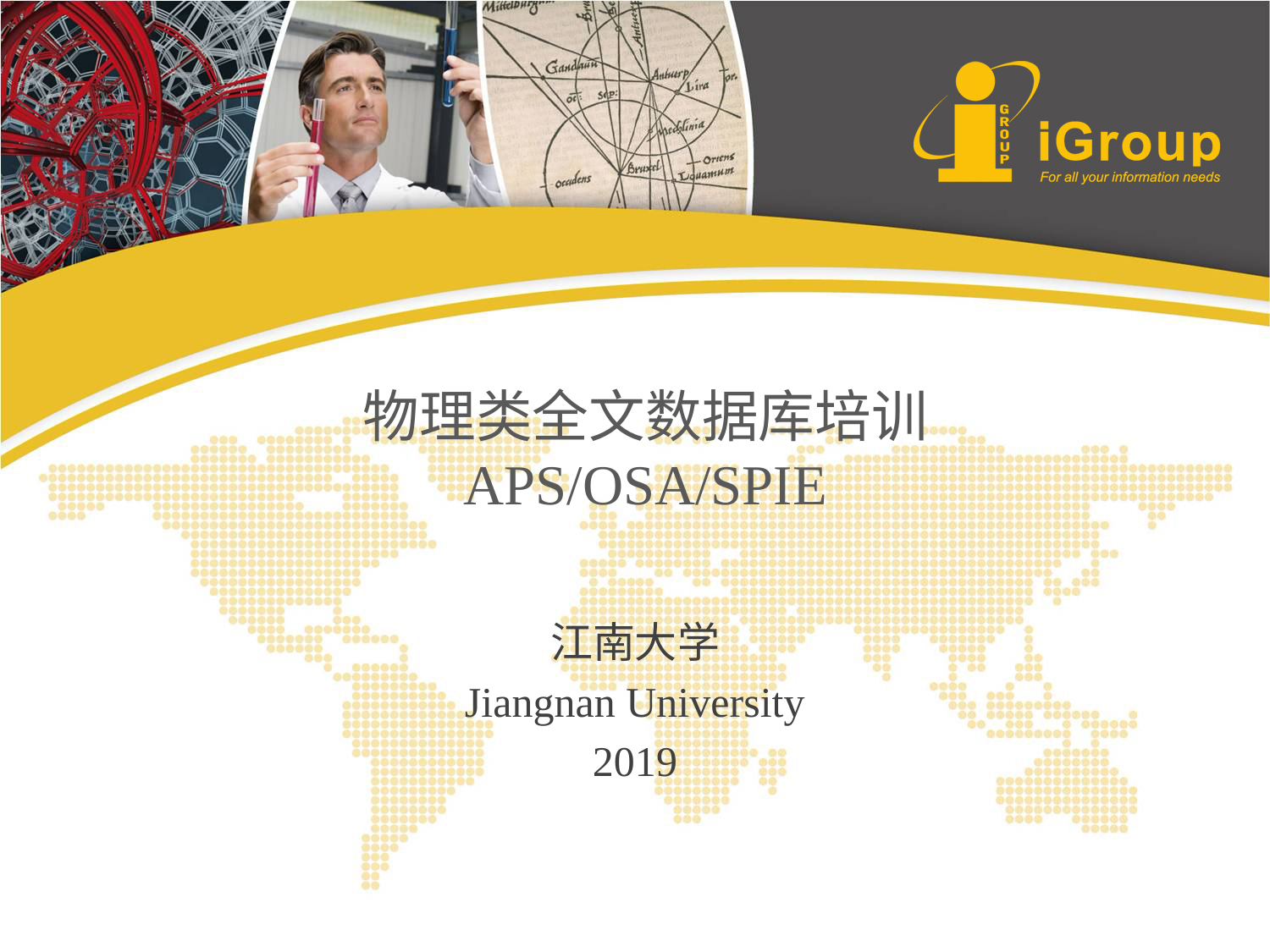

# 物理类全文数据库培训 APS/OSA/SPIE
江南大学
Jiangnan University
2019